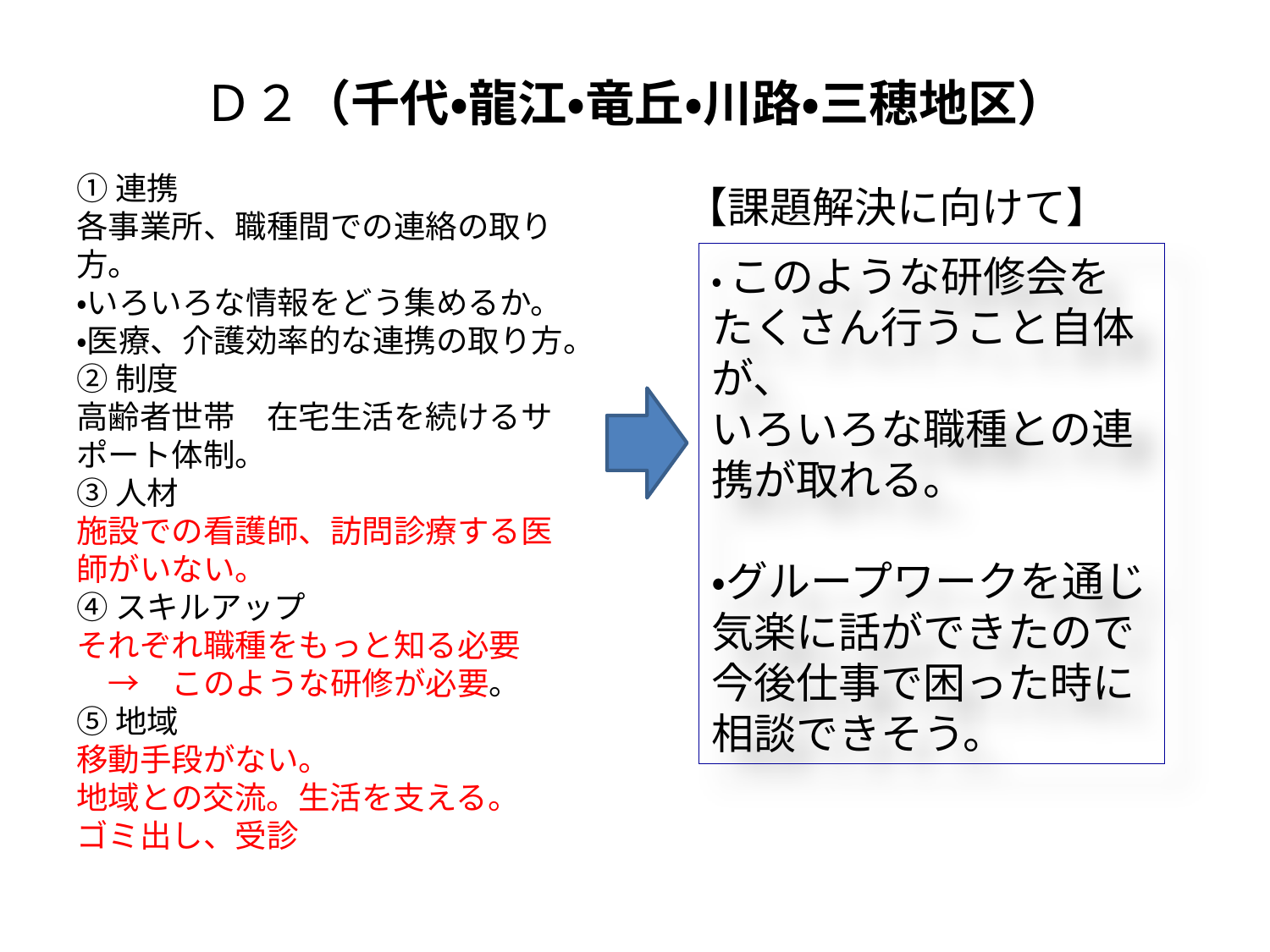

Ｄ２（千代・龍江・竜丘・川路・三穂地区）
①連携
各事業所、職種間での連絡の取り方。
・いろいろな情報をどう集めるか。
・医療、介護効率的な連携の取り方。
②制度
高齢者世帯　在宅生活を続けるサポート体制。
③人材
施設での看護師、訪問診療する医師がいない。
④スキルアップ
それぞれ職種をもっと知る必要
　→　このような研修が必要。
⑤地域
移動手段がない。
地域との交流。生活を支える。
ゴミ出し、受診
【課題解決に向けて】
・ このような研修会をたくさん行うこと自体が、
いろいろな職種との連携が取れる。

・グループワークを通じ気楽に話ができたので今後仕事で困った時に相談できそう。